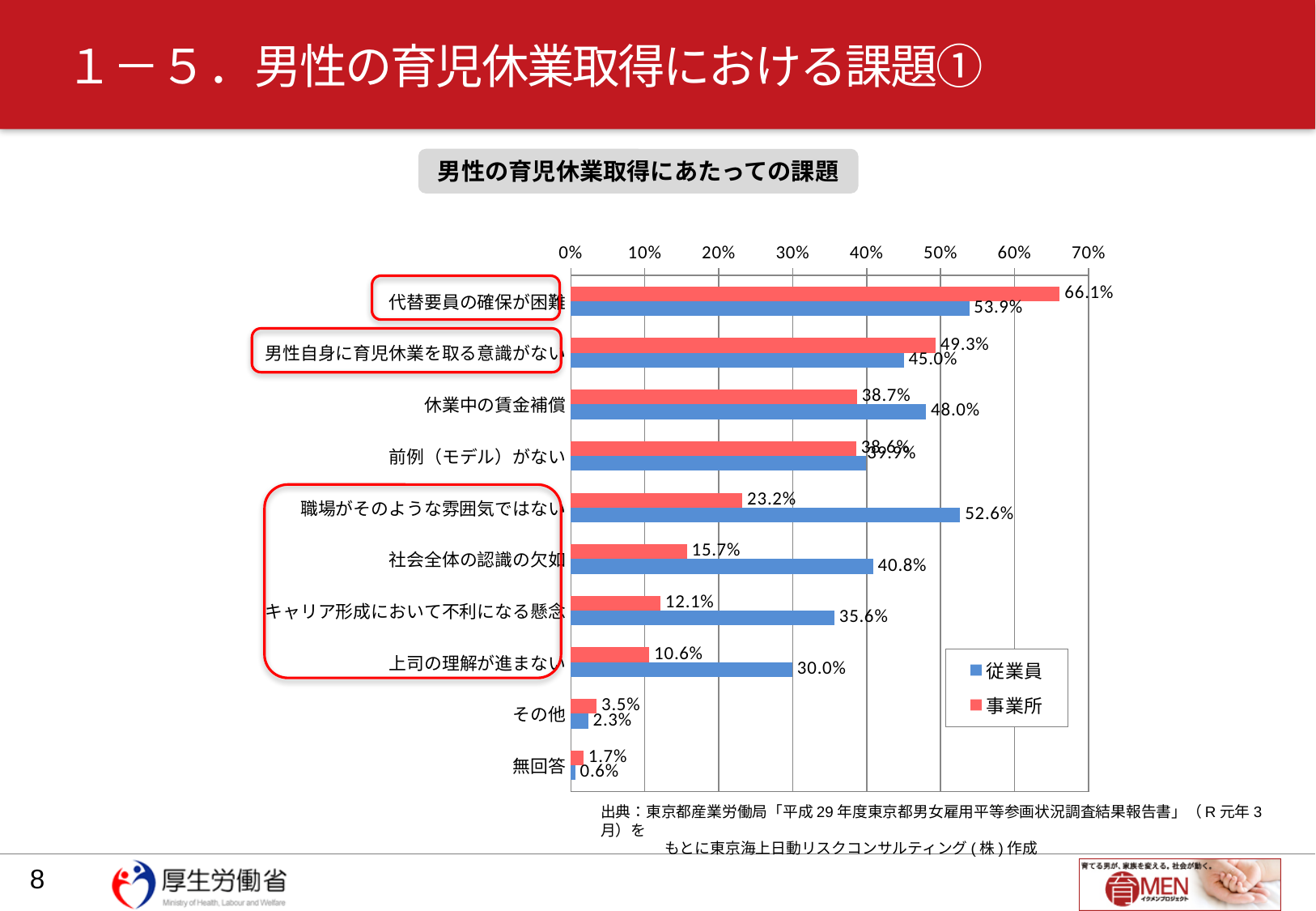

# １－５．男性の育児休業取得における課題①
男性の育児休業取得にあたっての課題

### Chart

| Category |  |  |
|---|---|---|
| 代替要員の確保が困難 | 0.6609999999999999 | 0.5385779122541604 |
| 男性自身に育児休業を取る意識がない | 0.493 | 0.4500756429652043 |
| 休業中の賃金補償 | 0.387 | 0.4803328290468986 |
| 前例（モデル）がない | 0.386 | 0.3986384266263238 |
| 職場がそのような雰囲気ではない | 0.23199999999999998 | 0.5264750378214826 |
| 社会全体の認識の欠如 | 0.157 | 0.4084720121028744 |
| キャリア形成において不利になる懸念 | 0.121 | 0.35627836611195157 |
| 上司の理解が進まない | 0.106 | 0.29954614220877457 |
| その他 | 0.035 | 0.02344931921331316 |
| 無回答 | 0.017 | 0.006051437216338881 |

出典：東京都産業労働局「平成29年度東京都男女雇用平等参画状況調査結果報告書」（R元年3月）を
　　　　 もとに東京海上日動リスクコンサルティング(株)作成
8